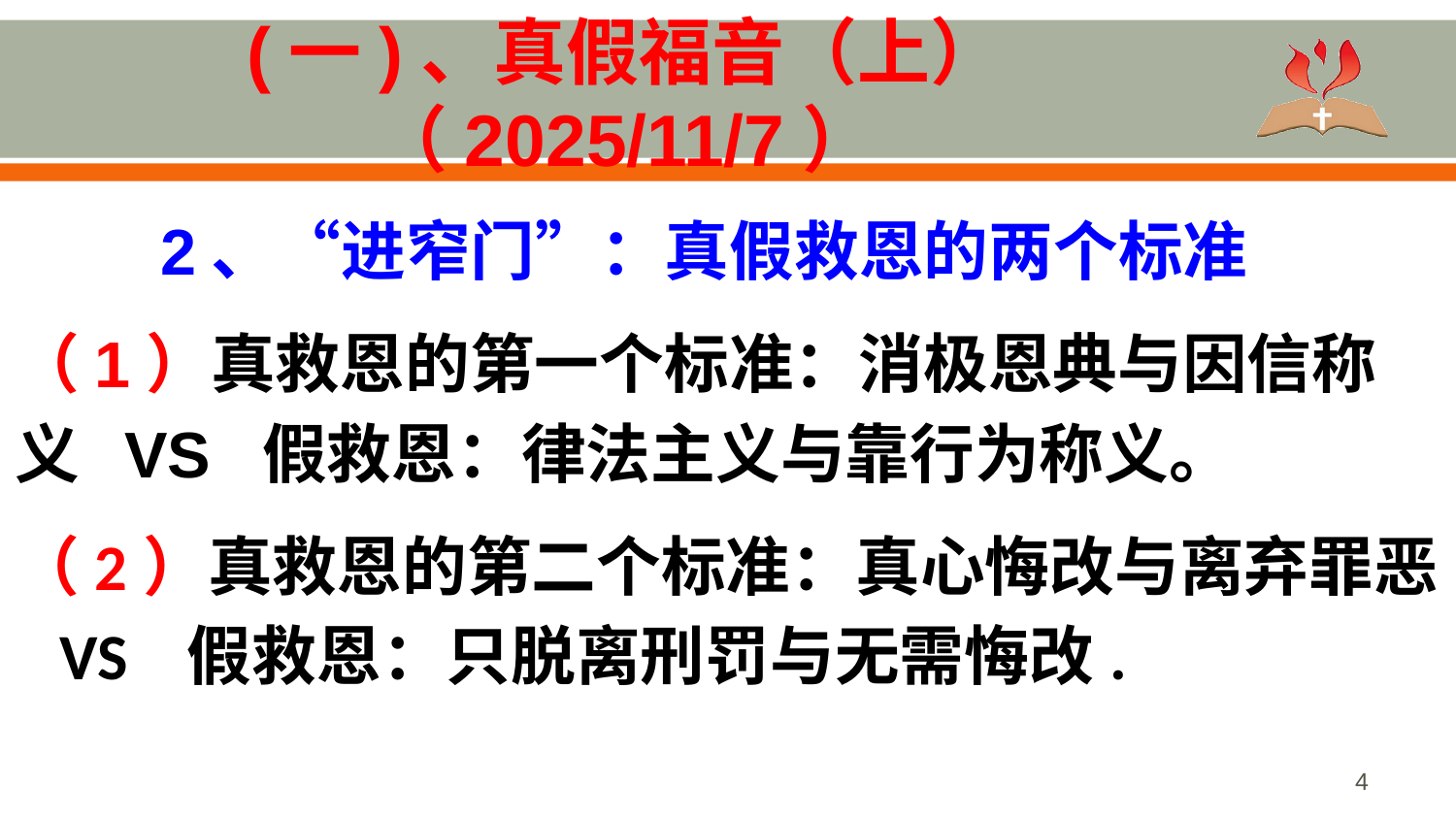

# (一)、真假福音（上）（2025/11/7）
	2、“进窄门”：真假救恩的两个标准
（1）真救恩的第一个标准：消极恩典与因信称义  VS  假救恩：律法主义与靠行为称义。
（2）真救恩的第二个标准：真心悔改与离弃罪恶   VS   假救恩：只脱离刑罚与无需悔改.

4